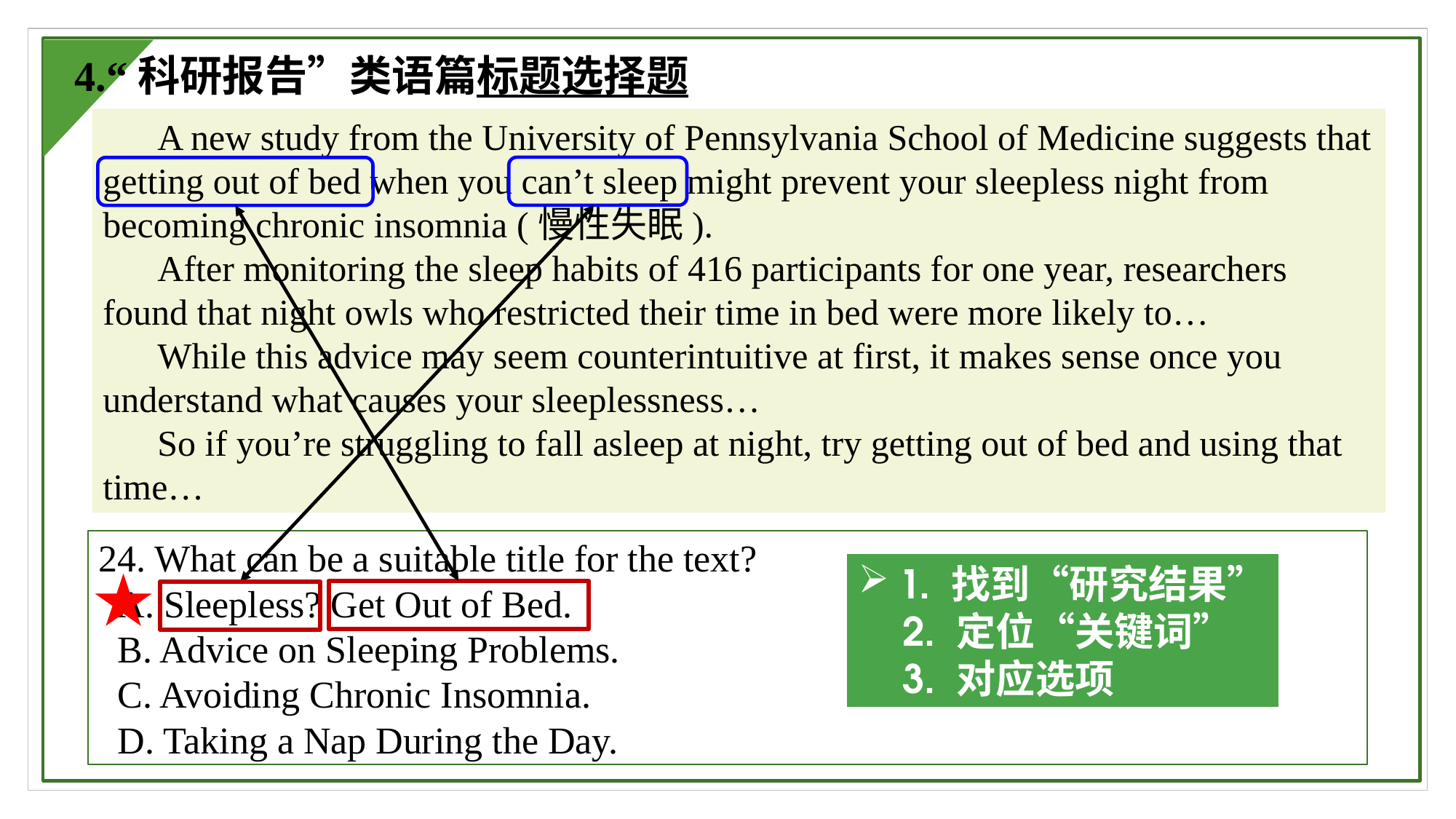

4.“科研报告”类语篇标题选择题
      A new study from the University of Pennsylvania School of Medicine suggests that getting out of bed when you can’t sleep might prevent your sleepless night from becoming chronic insomnia (慢性失眠).
      After monitoring the sleep habits of 416 participants for one year, researchers found that night owls who restricted their time in bed were more likely to…
      While this advice may seem counterintuitive at first, it makes sense once you understand what causes your sleeplessness…
      So if you’re struggling to fall asleep at night, try getting out of bed and using that time…

24. What can be a suitable title for the text?
  A. Sleepless? Get Out of Bed.
  B. Advice on Sleeping Problems.
  C. Avoiding Chronic Insomnia.
  D. Taking a Nap During the Day.
1. 找到“研究结果”
    2. 定位“关键词”
    3. 对应选项